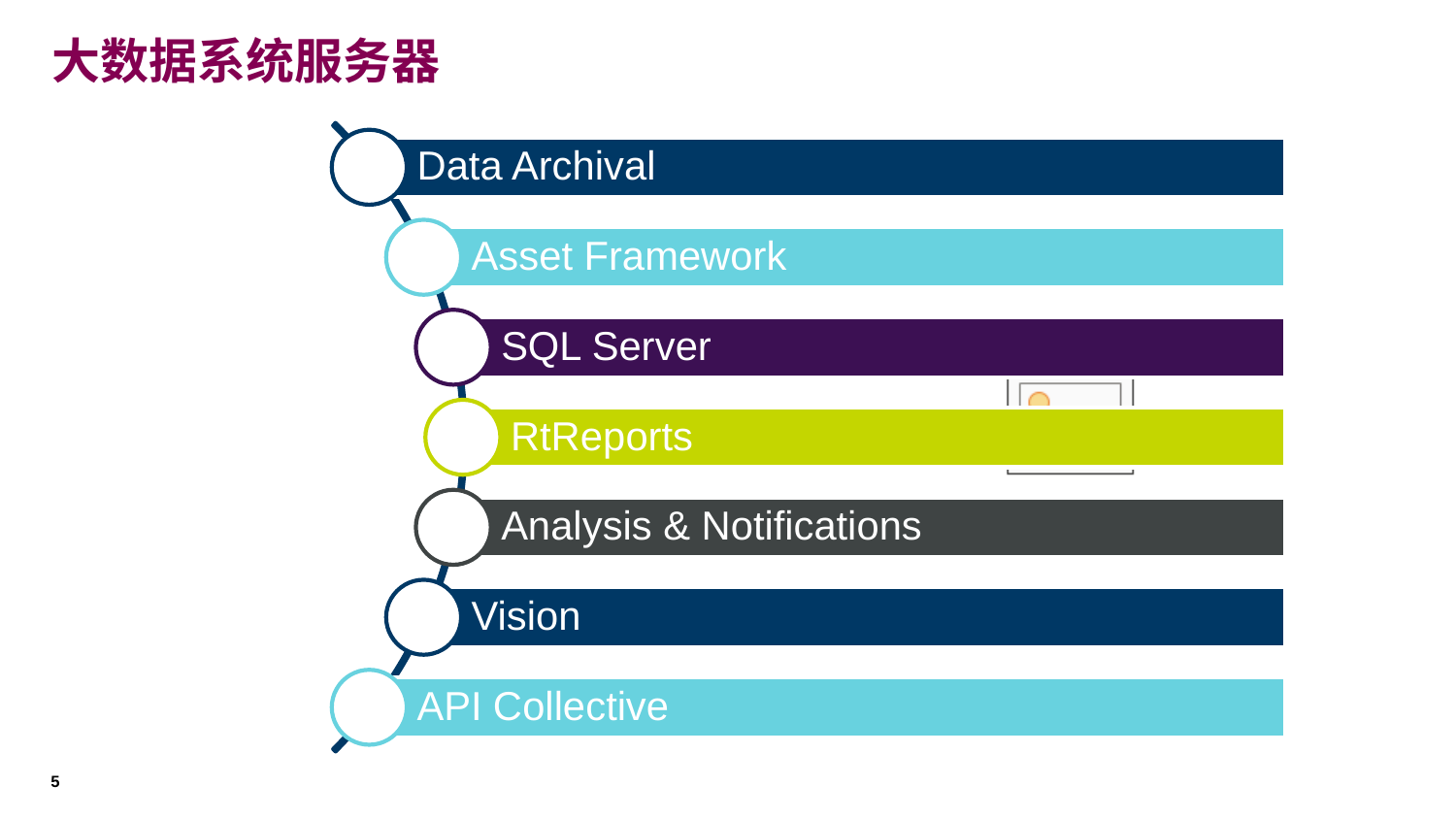

# 大数据系统服务器
Data Archival
Asset Framework
SQL Server
RtReports
Analysis & Notifications
Vision
API Collective

5